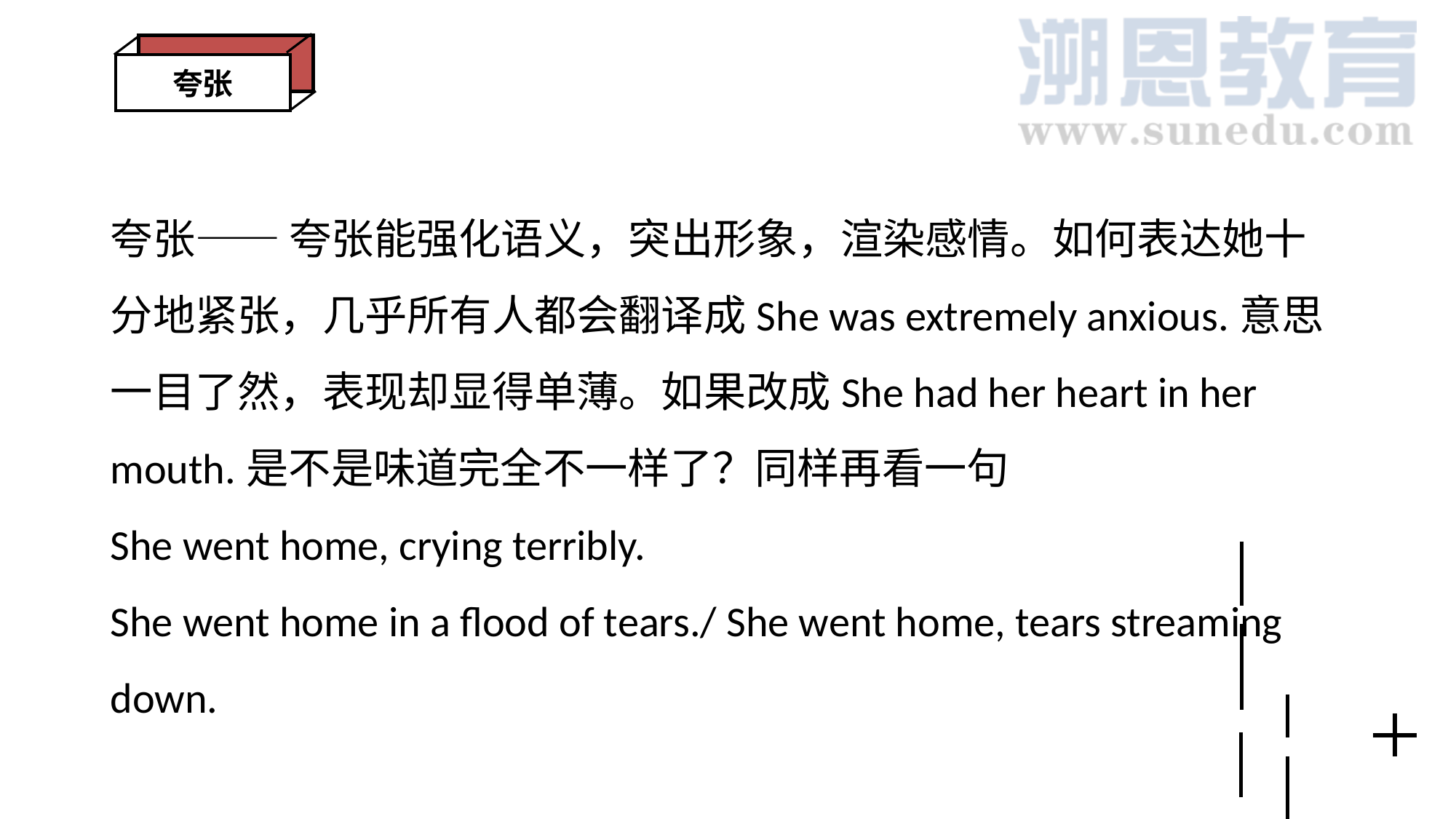

夸张
夸张—— 夸张能强化语义，突出形象，渲染感情。如何表达她十分地紧张，几乎所有人都会翻译成She was extremely anxious.意思一目了然，表现却显得单薄。如果改成She had her heart in her mouth.是不是味道完全不一样了？同样再看一句
She went home, crying terribly.
She went home in a flood of tears./ She went home, tears streaming down.